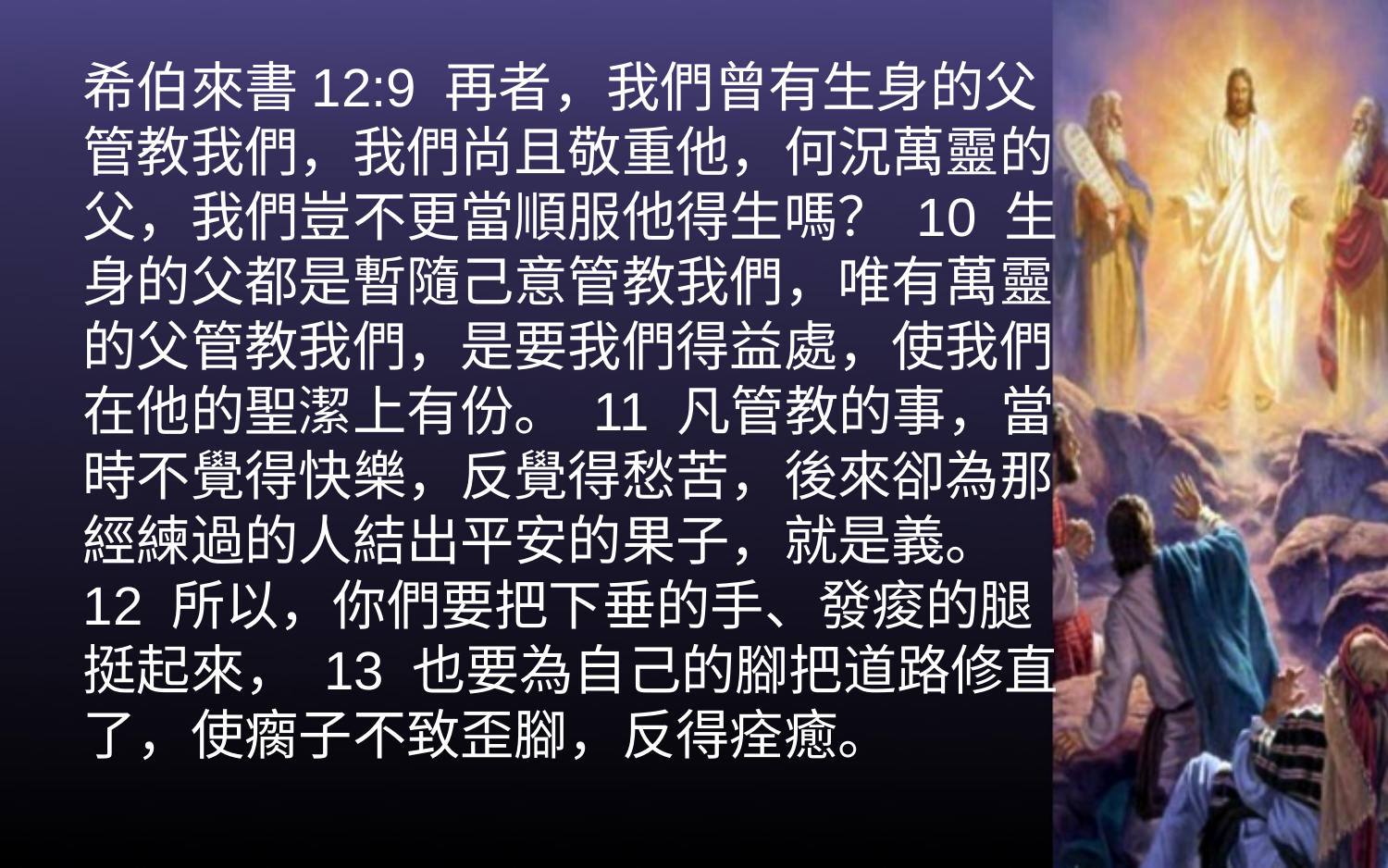

希伯來書12:9 再者，我們曾有生身的父管教我們，我們尚且敬重他，何況萬靈的父，我們豈不更當順服他得生嗎？ 10 生身的父都是暫隨己意管教我們，唯有萬靈的父管教我們，是要我們得益處，使我們在他的聖潔上有份。 11 凡管教的事，當時不覺得快樂，反覺得愁苦，後來卻為那經練過的人結出平安的果子，就是義。 12 所以，你們要把下垂的手、發痠的腿挺起來， 13 也要為自己的腳把道路修直了，使瘸子不致歪腳，反得痊癒。